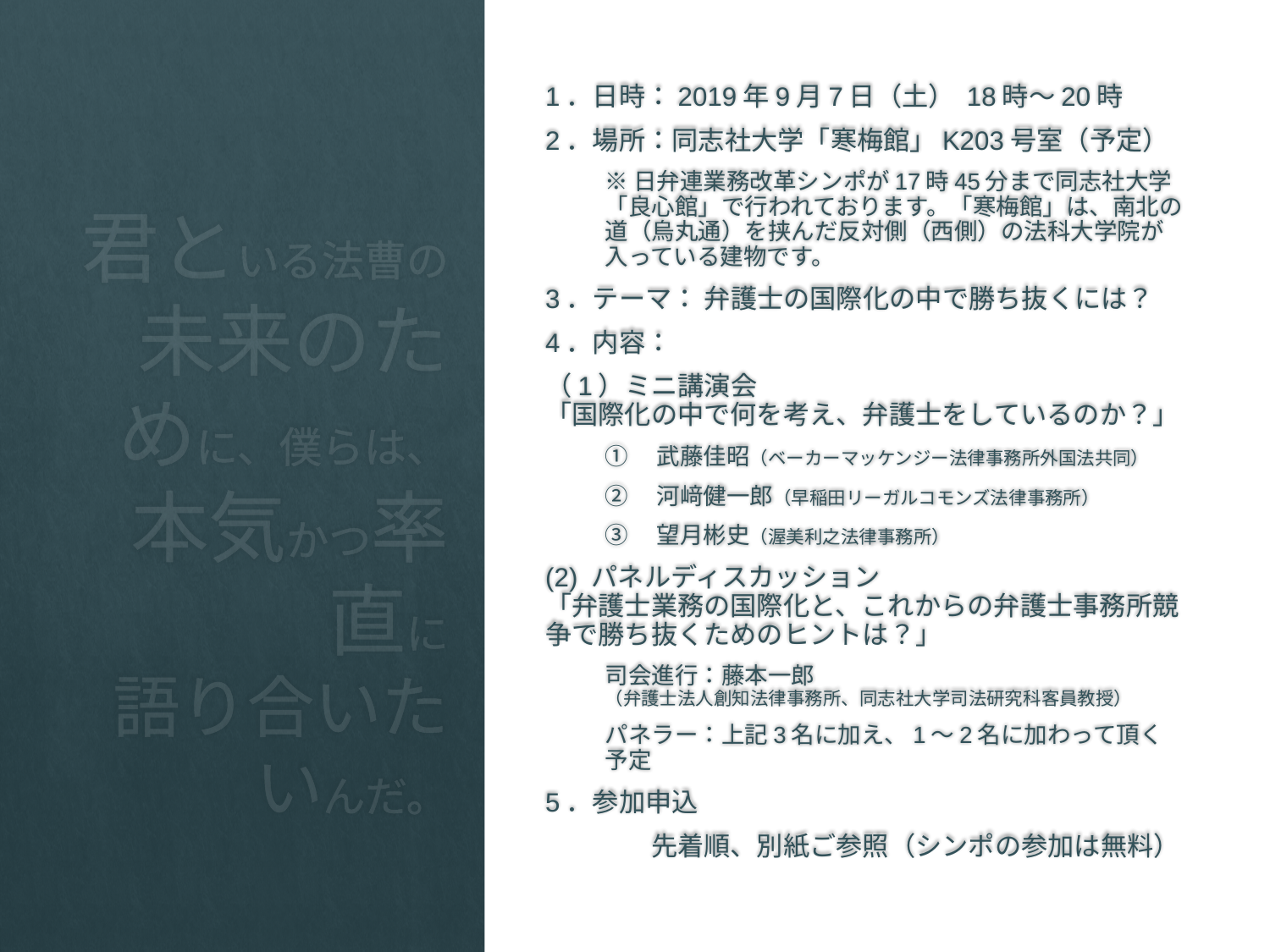

1．日時：2019年9月7日（土） 18時～20時
2．場所：同志社大学「寒梅館」K203号室（予定）
※日弁連業務改革シンポが17時45分まで同志社大学「良心館」で行われております。「寒梅館」は、南北の道（烏丸通）を挟んだ反対側（西側）の法科大学院が入っている建物です。
3．テーマ： 弁護士の国際化の中で勝ち抜くには？
4．内容：
（1）ミニ講演会
「国際化の中で何を考え、弁護士をしているのか？」
①　武藤佳昭（ベーカーマッケンジー法律事務所外国法共同）
②　河﨑健一郎（早稲田リーガルコモンズ法律事務所）
③　望月彬史（渥美利之法律事務所）
(2) パネルディスカッション
「弁護士業務の国際化と、これからの弁護士事務所競争で勝ち抜くためのヒントは？」
司会進行：藤本一郎
（弁護士法人創知法律事務所、同志社大学司法研究科客員教授）
パネラー：上記3名に加え、1～2名に加わって頂く予定
5．参加申込
　　　　先着順、別紙ご参照（シンポの参加は無料）
# 君といる法曹の未来のために、僕らは、本気かつ率直に 語り合いたいんだ。